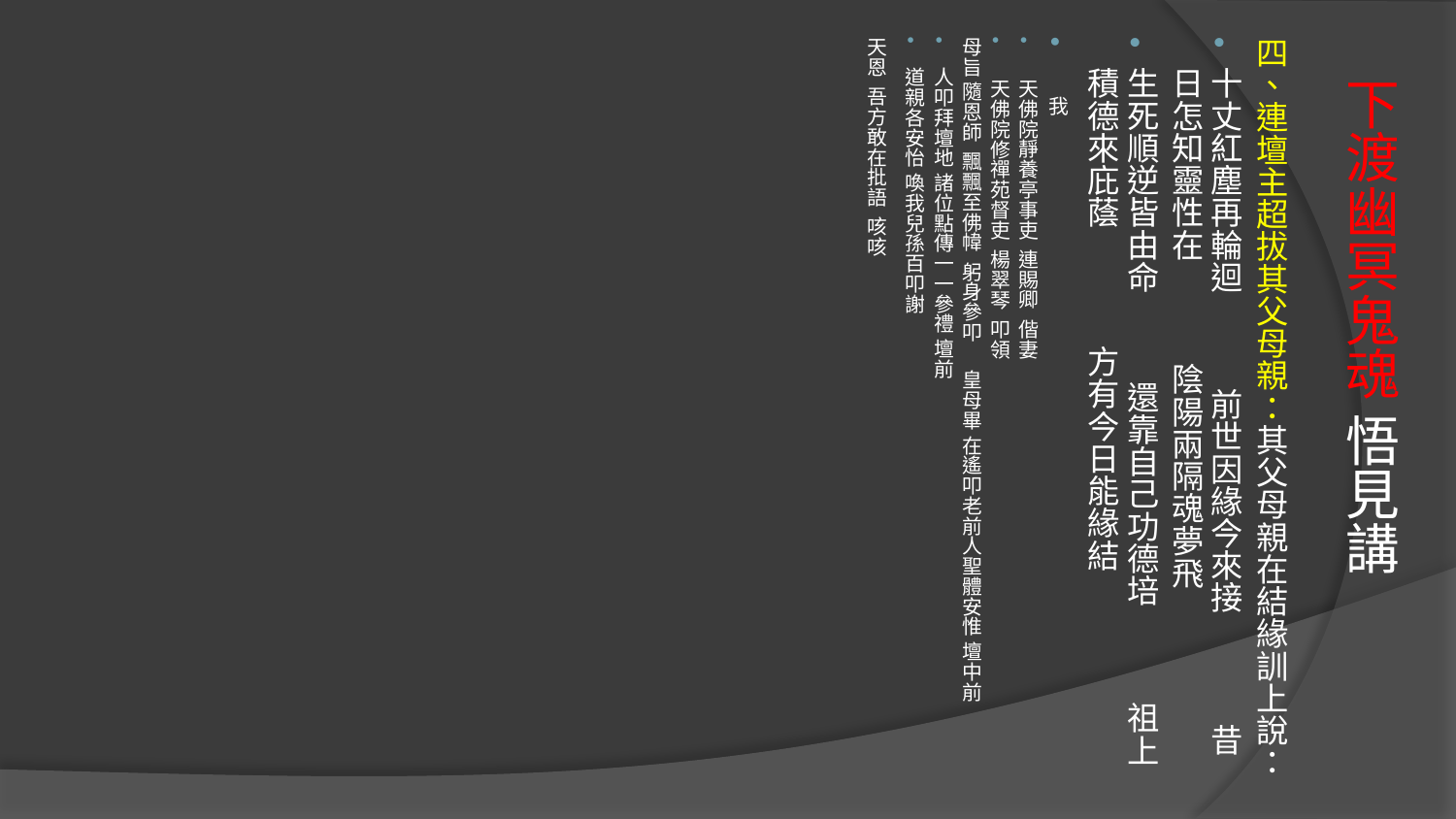

四、連壇主超拔其父母親：其父母親在結緣訓上說：
十丈紅塵再輪迴             前世因緣今來接               昔日怎知靈性在              陰陽兩隔魂夢飛
生死順逆皆由命            還靠自己功德培             祖上積德來庇蔭                方有今日能緣結
    我
  天佛院靜養亭事吏  連賜卿  偕妻
  天佛院修禪苑督吏  楊翠琴  叩領
母旨 隨恩師  飄飄至佛幃  躬身參叩      皇母畢 在遙叩老前人聖體安惟 壇中前
人叩拜壇地 諸位點傳一一參禮 壇前
道親各安怡 喚我兒孫百叩謝
天恩  吾方敢在批語  咳咳

# 下渡幽冥鬼魂 悟見講